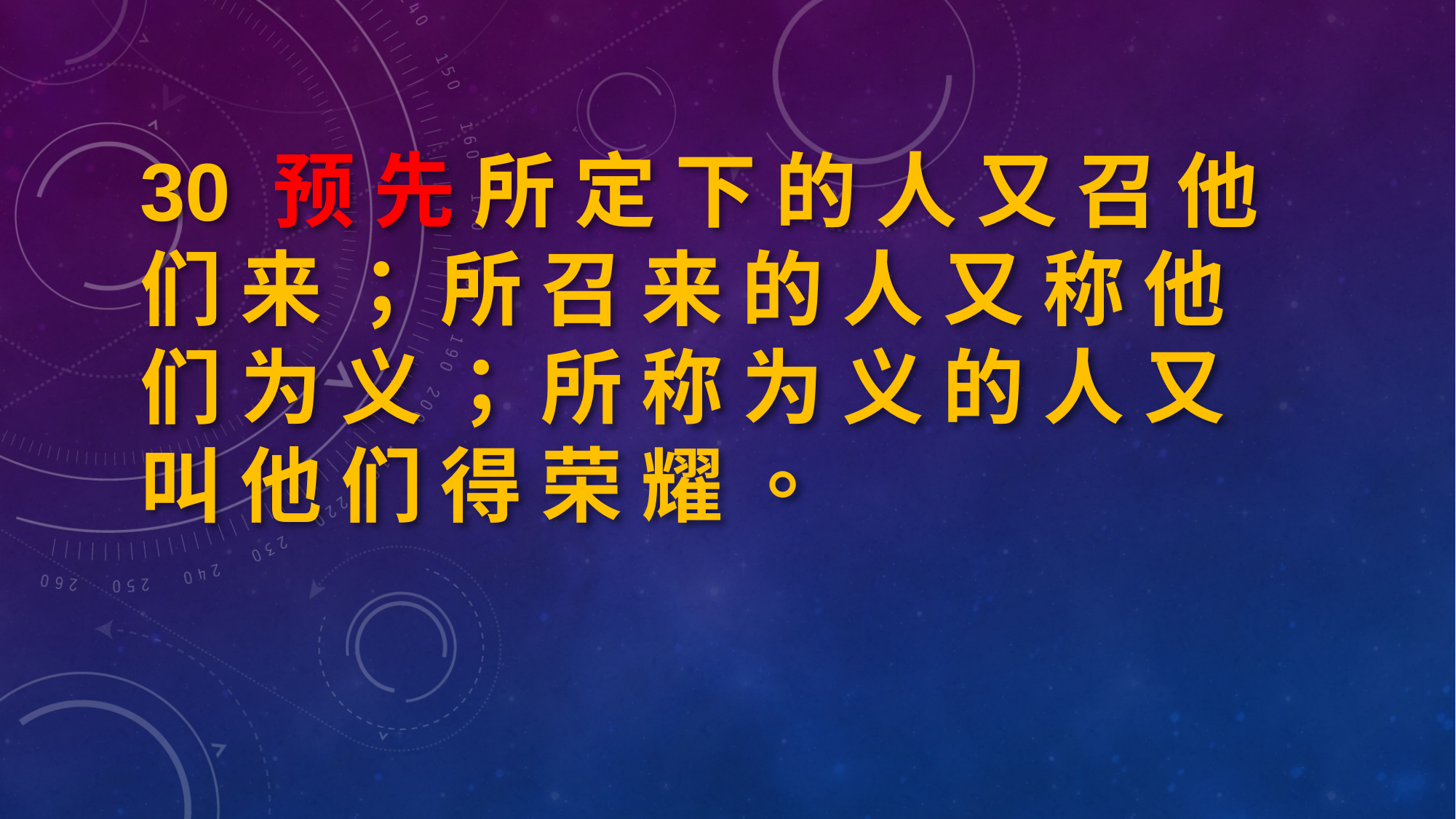

30 预 先 所 定 下 的 人 又 召 他 们 来 ； 所 召 来 的 人 又 称 他 们 为 义 ； 所 称 为 义 的 人 又 叫 他 们 得 荣 耀 。